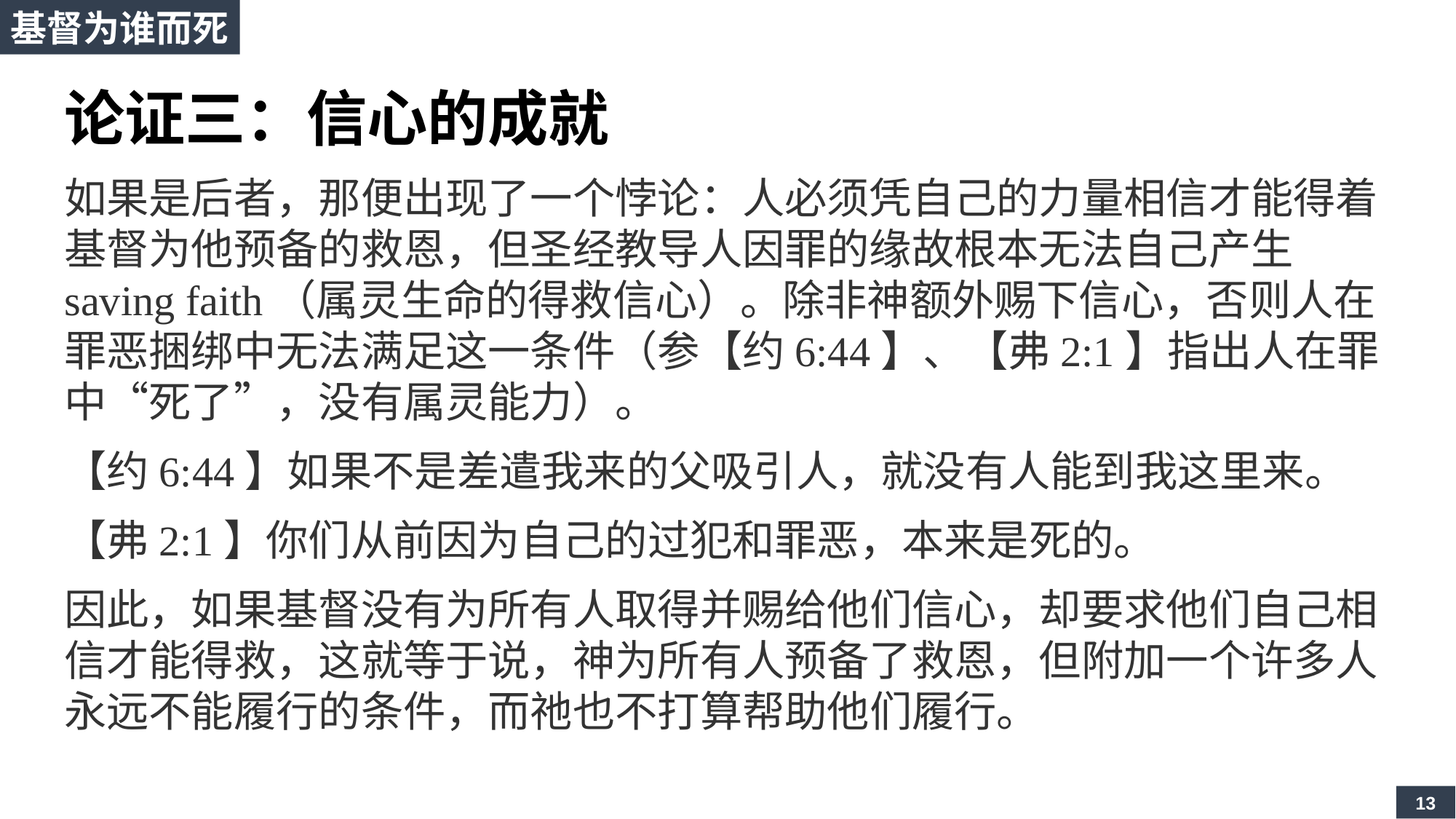

基督为谁而死
论证三：信心的成就
如果是后者，那便出现了一个悖论：人必须凭自己的力量相信才能得着基督为他预备的救恩，但圣经教导人因罪的缘故根本无法自己产生saving faith（属灵生命的得救信心）。除非神额外赐下信心，否则人在罪恶捆绑中无法满足这一条件（参【约6:44】、【弗2:1】指出人在罪中“死了”，没有属灵能力）。
【约6:44】如果不是差遣我来的父吸引人，就没有人能到我这里来。
【弗2:1】你们从前因为自己的过犯和罪恶，本来是死的。
因此，如果基督没有为所有人取得并赐给他们信心，却要求他们自己相信才能得救，这就等于说，神为所有人预备了救恩，但附加一个许多人永远不能履行的条件，而祂也不打算帮助他们履行。
13